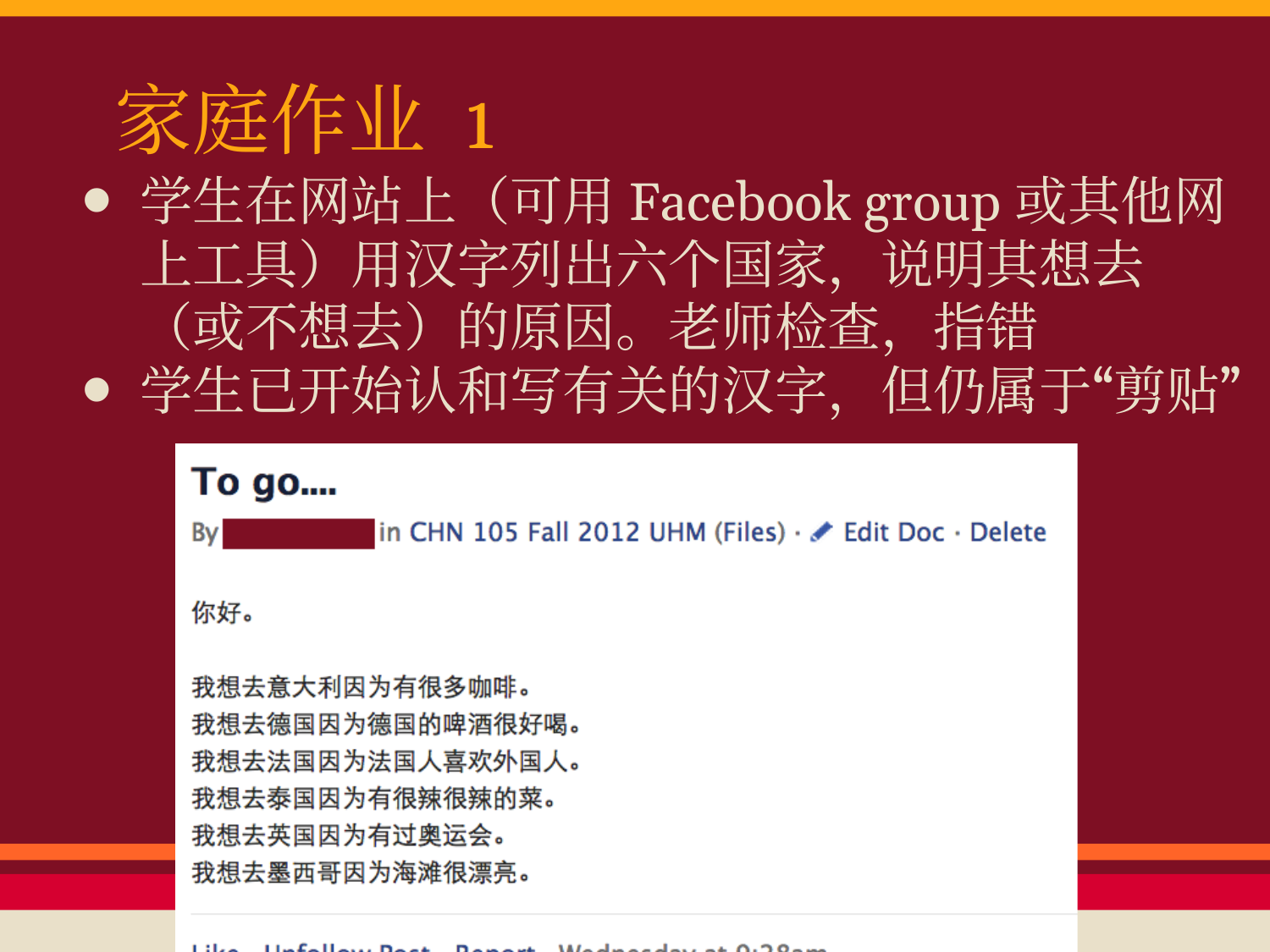

# 家庭作业 1
学生在网站上（可用Facebook group或其他网上工具）用汉字列出六个国家，说明其想去（或不想去）的原因。老师检查，指错
学生已开始认和写有关的汉字，但仍属于“剪贴”